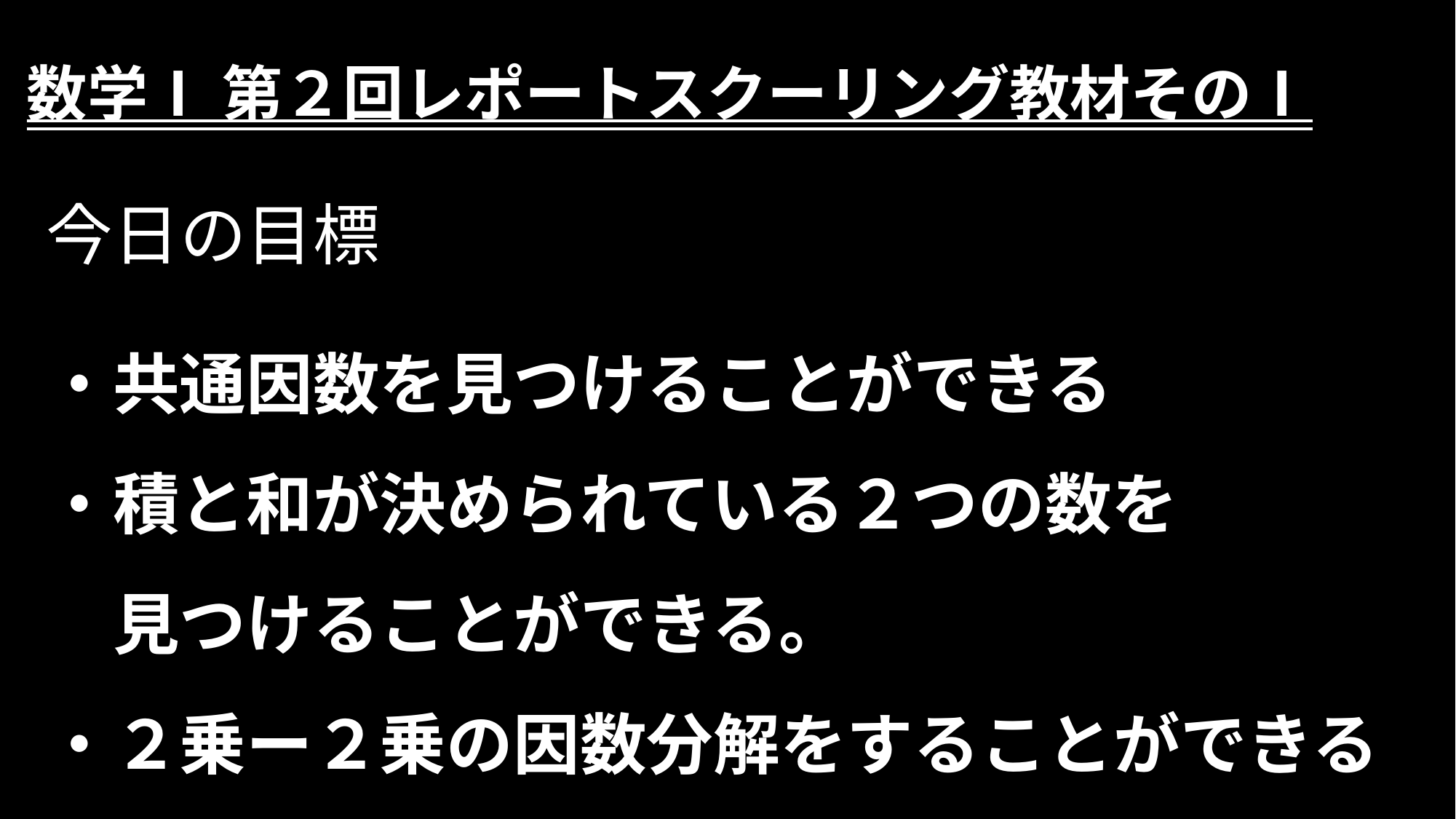

数学Ⅰ 第２回レポートスクーリング教材そのⅠ
# 今日の目標
・共通因数を見つけることができる
・積と和が決められている２つの数を
　見つけることができる。
・２乗ー２乗の因数分解をすることができる